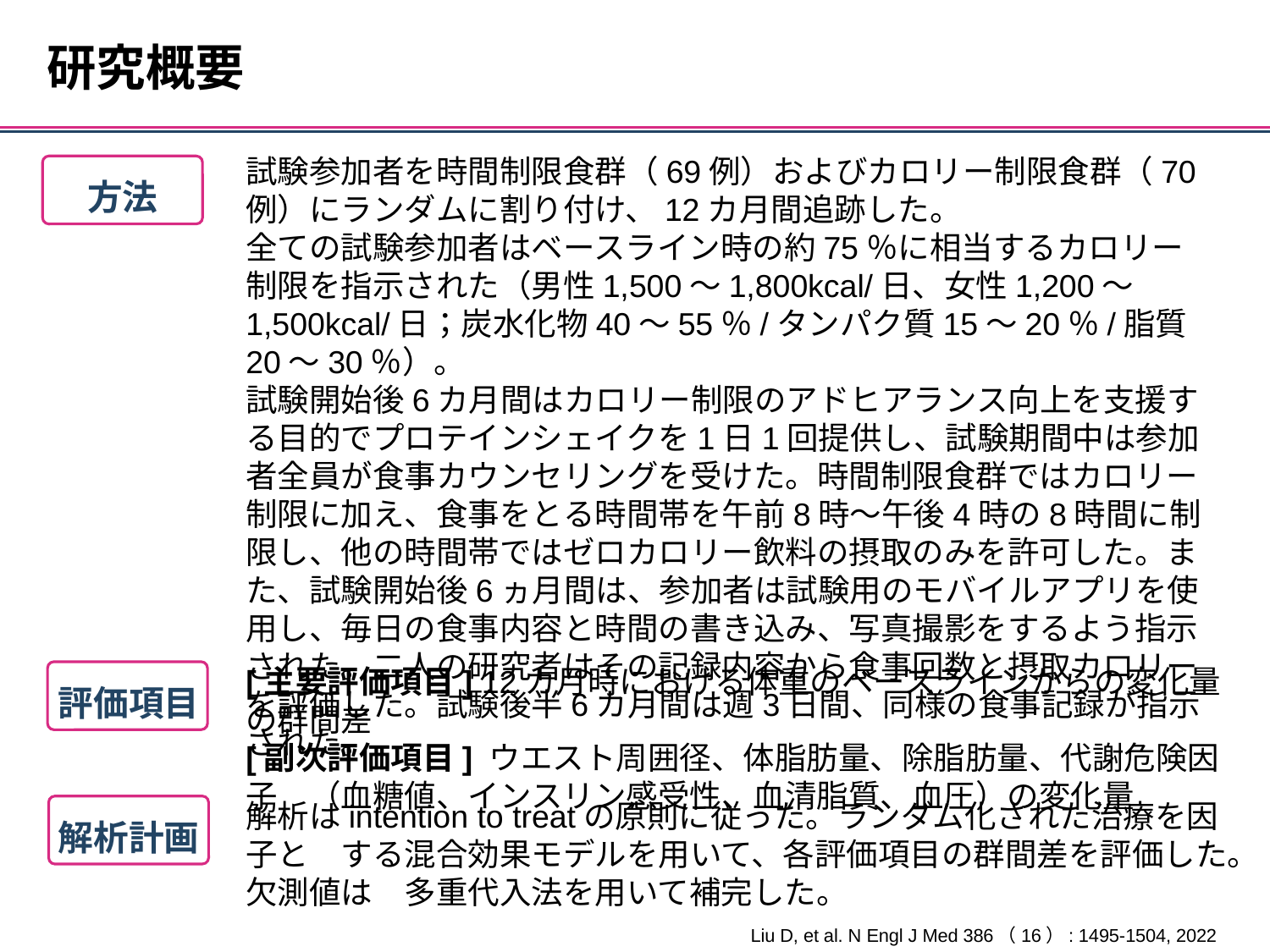

研究概要
試験参加者を時間制限食群（69例）およびカロリー制限食群（70例）にランダムに割り付け、12カ月間追跡した。
全ての試験参加者はベースライン時の約75％に相当するカロリー制限を指示された（男性1,500～1,800kcal/日、女性1,200～1,500kcal/日；炭水化物40～55％/タンパク質15～20％/脂質20～30％）。
試験開始後6カ月間はカロリー制限のアドヒアランス向上を支援する目的でプロテインシェイクを1日1回提供し、試験期間中は参加者全員が食事カウンセリングを受けた。時間制限食群ではカロリー制限に加え、食事をとる時間帯を午前8時～午後4時の8時間に制限し、他の時間帯ではゼロカロリー飲料の摂取のみを許可した。また、試験開始後6ヵ月間は、参加者は試験用のモバイルアプリを使用し、毎日の食事内容と時間の書き込み、写真撮影をするよう指示された。二人の研究者はその記録内容から食事回数と摂取カロリーを評価した。試験後半6カ月間は週3日間、同様の食事記録が指示された。

方法
[主要評価項目] 12カ月時における体重のベースラインからの変化量の群間差
[副次評価項目] ウエスト周囲径、体脂肪量、除脂肪量、代謝危険因子　（血糖値、インスリン感受性、血清脂質、血圧）の変化量

評価項目
解析はintention to treatの原則に従った。ランダム化された治療を因子と　する混合効果モデルを用いて、各評価項目の群間差を評価した。欠測値は　多重代入法を用いて補完した。

解析計画
Liu D, et al. N Engl J Med 386（16）: 1495-1504, 2022